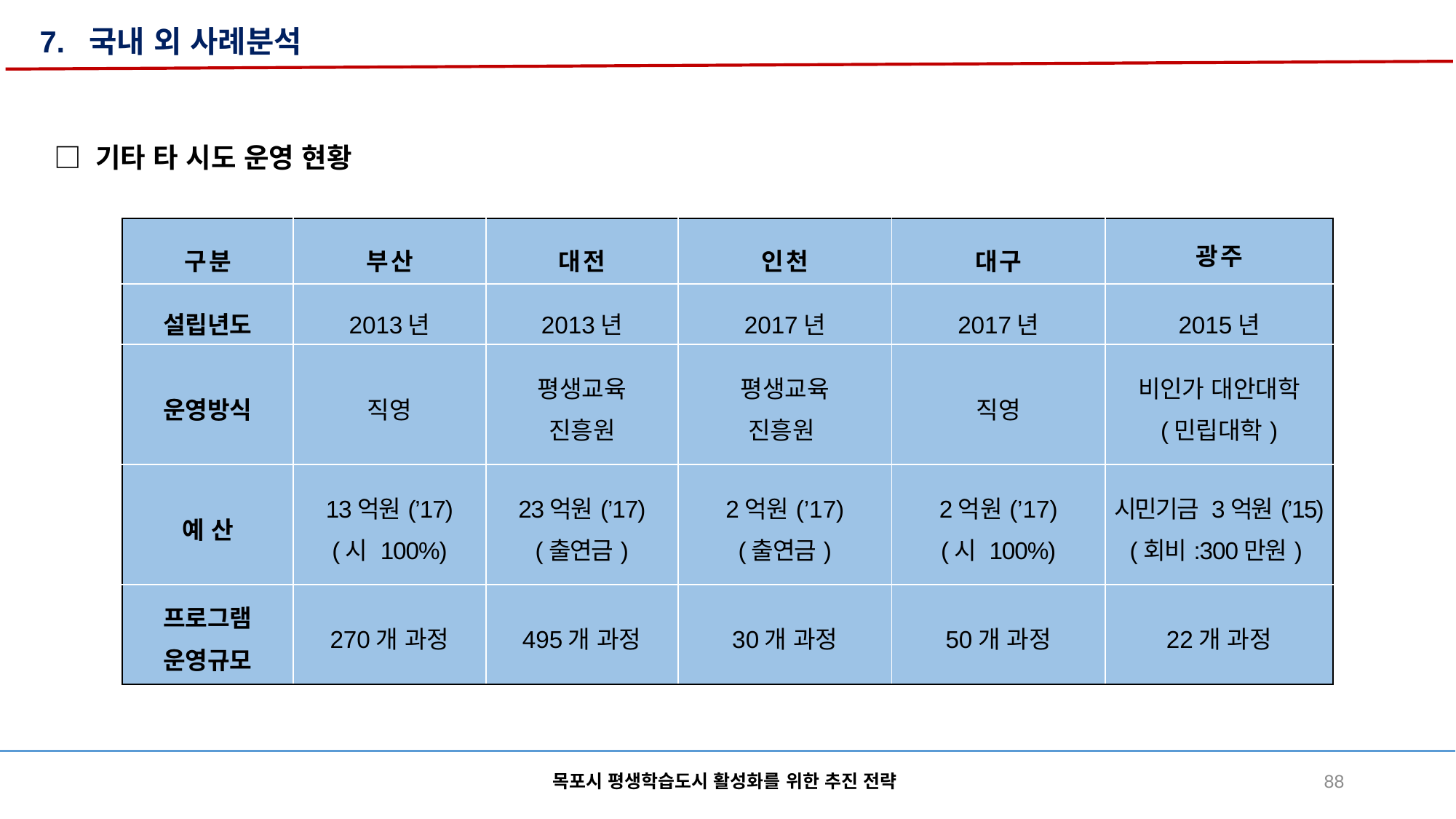

7.  국내 외 사례분석
 □ 기타 타 시도 운영 현황
| 구분 | 부산 | 대전 | 인천 | 대구 | 광주 |
| --- | --- | --- | --- | --- | --- |
| 설립년도 | 2013년 | 2013년 | 2017년 | 2017년 | 2015년 |
| 운영방식 | 직영 | 평생교육 진흥원 | 평생교육 진흥원 | 직영 | 비인가 대안대학 (민립대학) |
| 예 산 | 13억원(’17) (시 100%) | 23억원(’17) (출연금) | 2억원(’17) (출연금) | 2억원(’17) (시 100%) | 시민기금 3억원(’15) (회비:300만원) |
| 프로그램 운영규모 | 270개 과정 | 495개 과정 | 30개 과정 | 50개 과정 | 22개 과정 |
목포시 평생학습도시 활성화를 위한 추진 전략
88